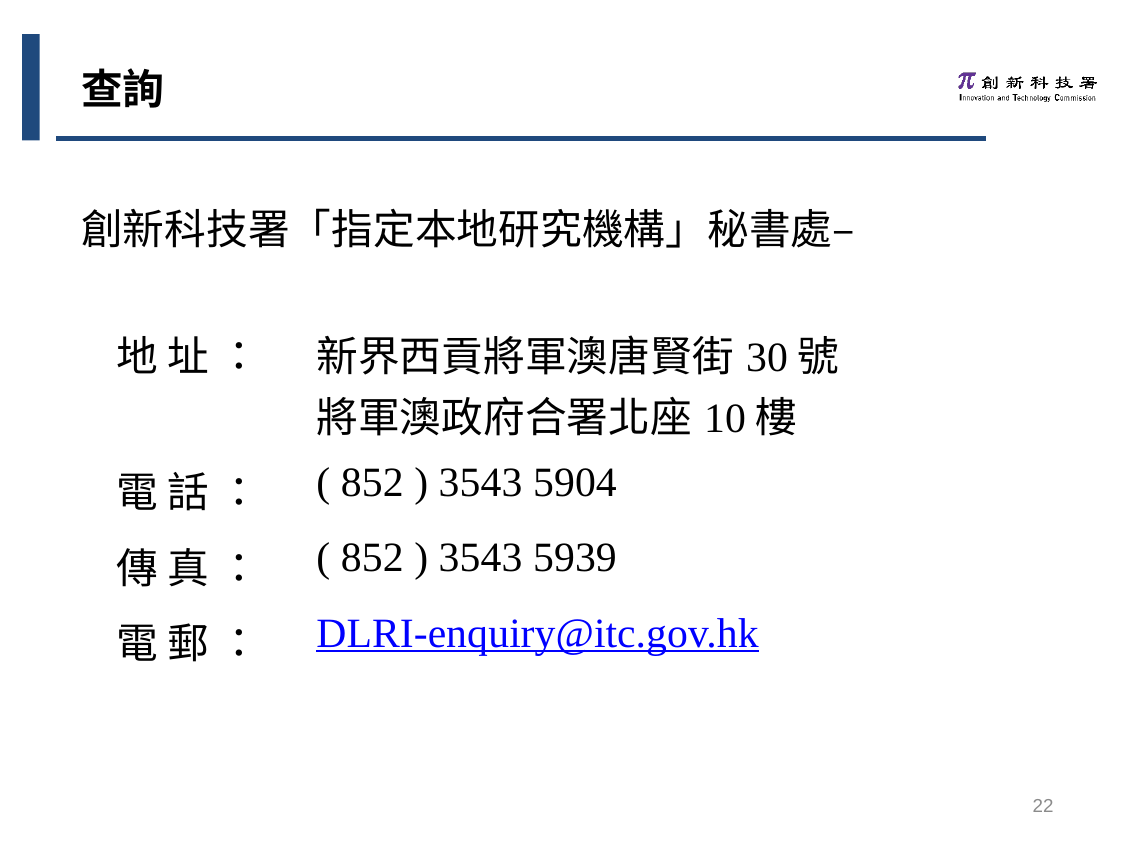

查詢

創新科技署「指定本地研究機構」秘書處–

| 地 址 ： | 新界西貢將軍澳唐賢街30號 將軍澳政府合署北座10樓 |
| --- | --- |
| 電 話 ： | ( 852 ) 3543 5904 |
| 傳 真 ： | ( 852 ) 3543 5939 |
| 電 郵 ： | DLRI-enquiry@itc.gov.hk |
22